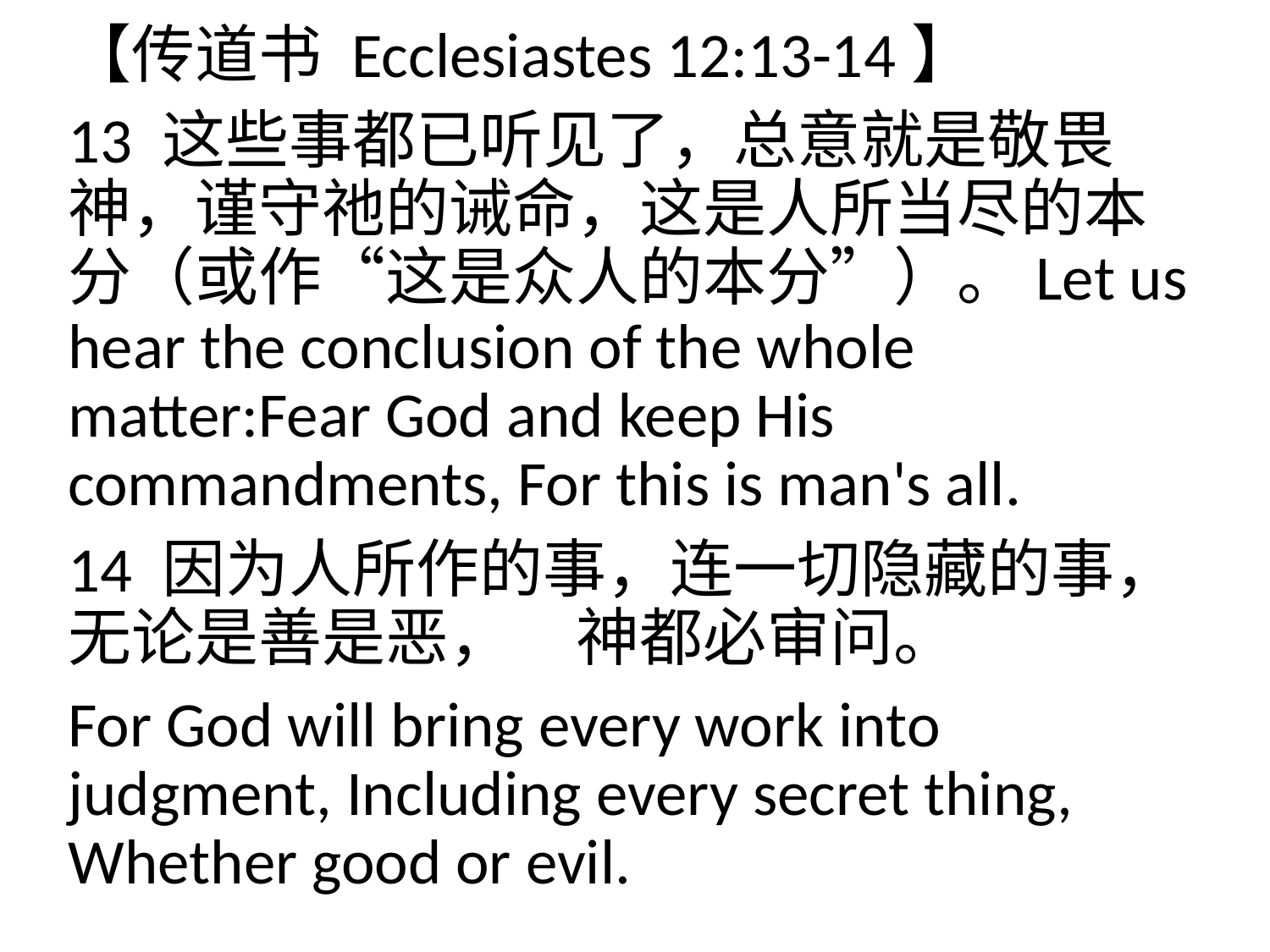

【传道书 Ecclesiastes 12:13-14】
13 这些事都已听见了，总意就是敬畏　神，谨守祂的诫命，这是人所当尽的本分（或作“这是众人的本分”）。Let us hear the conclusion of the whole matter:Fear God and keep His commandments, For this is man's all.
14 因为人所作的事，连一切隐藏的事，无论是善是恶，　神都必审问。
For God will bring every work into judgment, Including every secret thing, Whether good or evil.